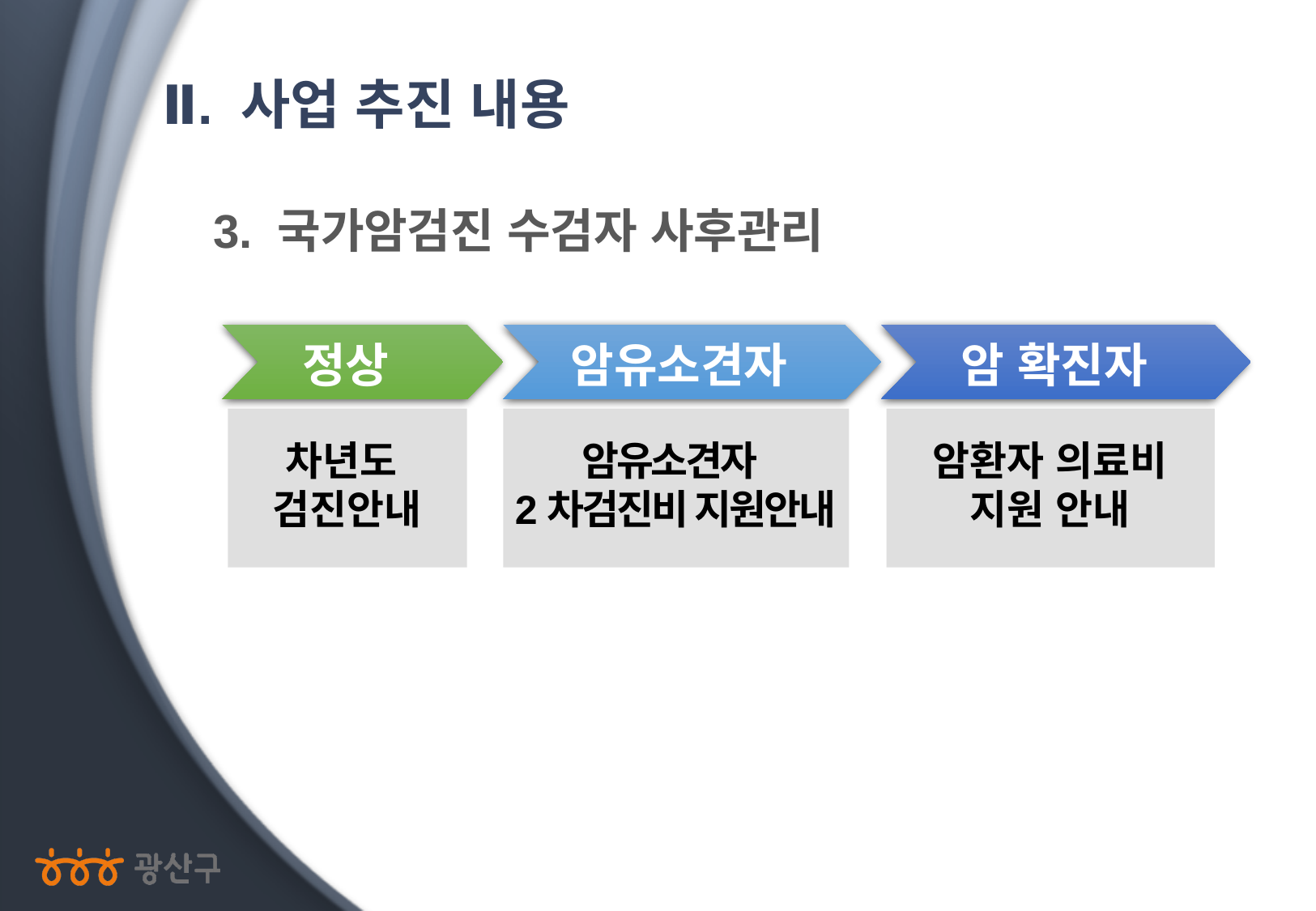

Ⅱ. 사업 추진 내용
3. 국가암검진 수검자 사후관리

정상
암유소견자
암 확진자

차년도
검진안내
암유소견자
 2차검진비 지원안내
암환자 의료비 지원 안내